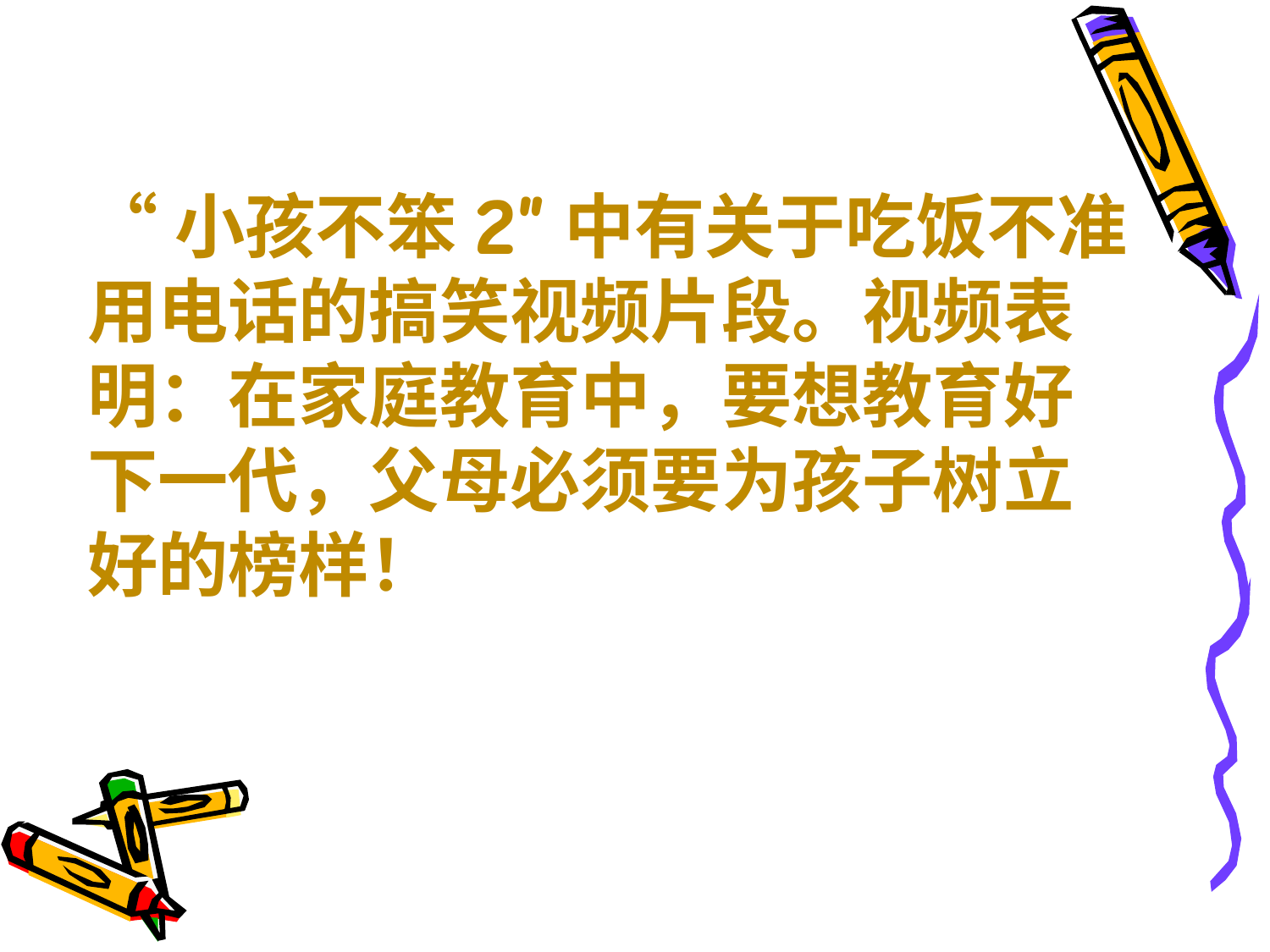

“小孩不笨2”中有关于吃饭不准用电话的搞笑视频片段。视频表明：在家庭教育中，要想教育好下一代，父母必须要为孩子树立好的榜样！